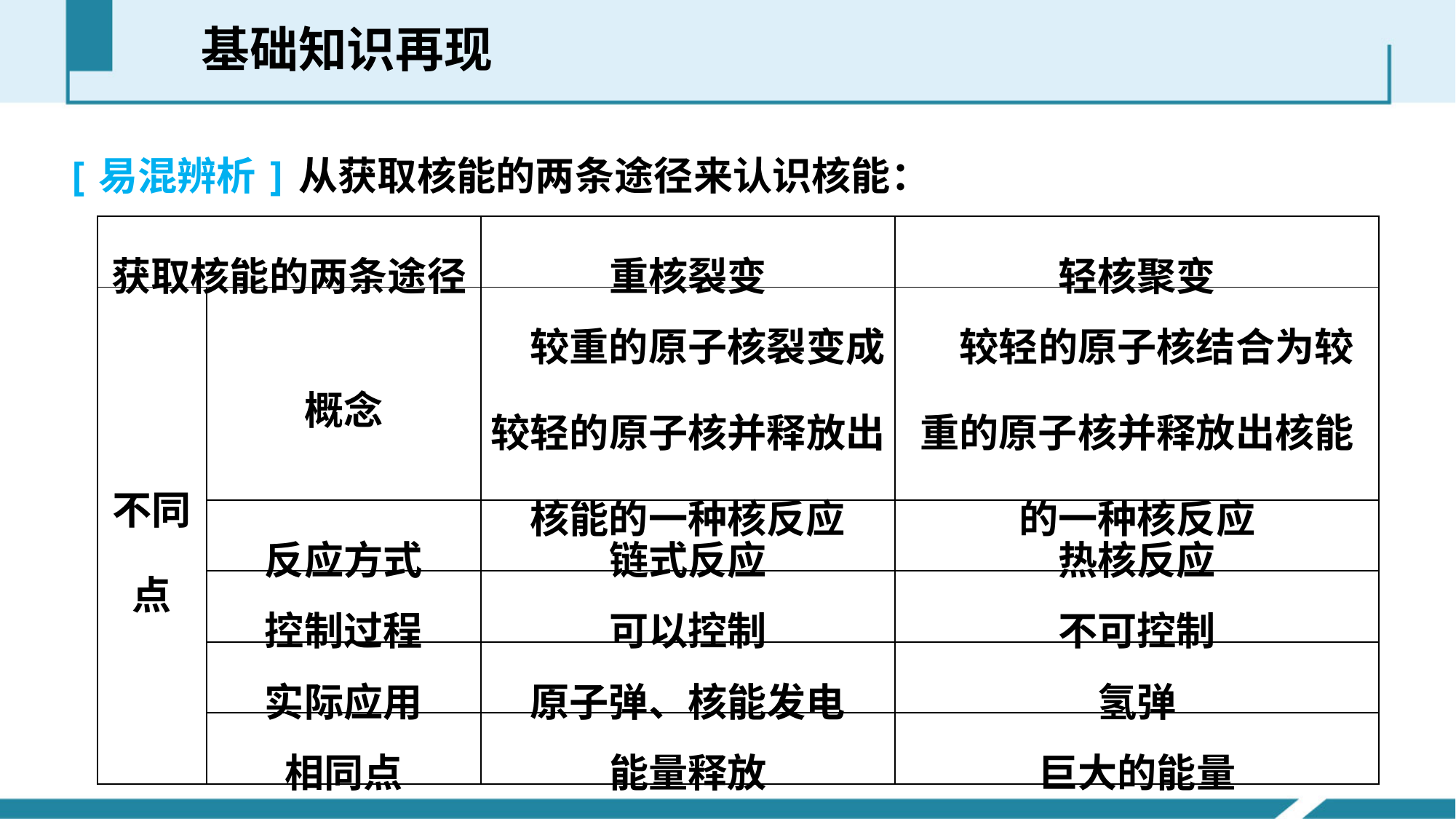

基础知识再现
[易混辨析]从获取核能的两条途径来认识核能：
| 获取核能的两条途径 |  | 重核裂变 | 轻核聚变 |
| --- | --- | --- | --- |
| 不同点 | 概念 | 较重的原子核裂变成较轻的原子核并释放出核能的一种核反应 | 较轻的原子核结合为较重的原子核并释放出核能的一种核反应 |
|  | 反应方式 | 链式反应 | 热核反应 |
|  | 控制过程 | 可以控制 | 不可控制 |
|  | 实际应用 | 原子弹、核能发电 | 氢弹 |
|  | 相同点 | 能量释放 | 巨大的能量 |